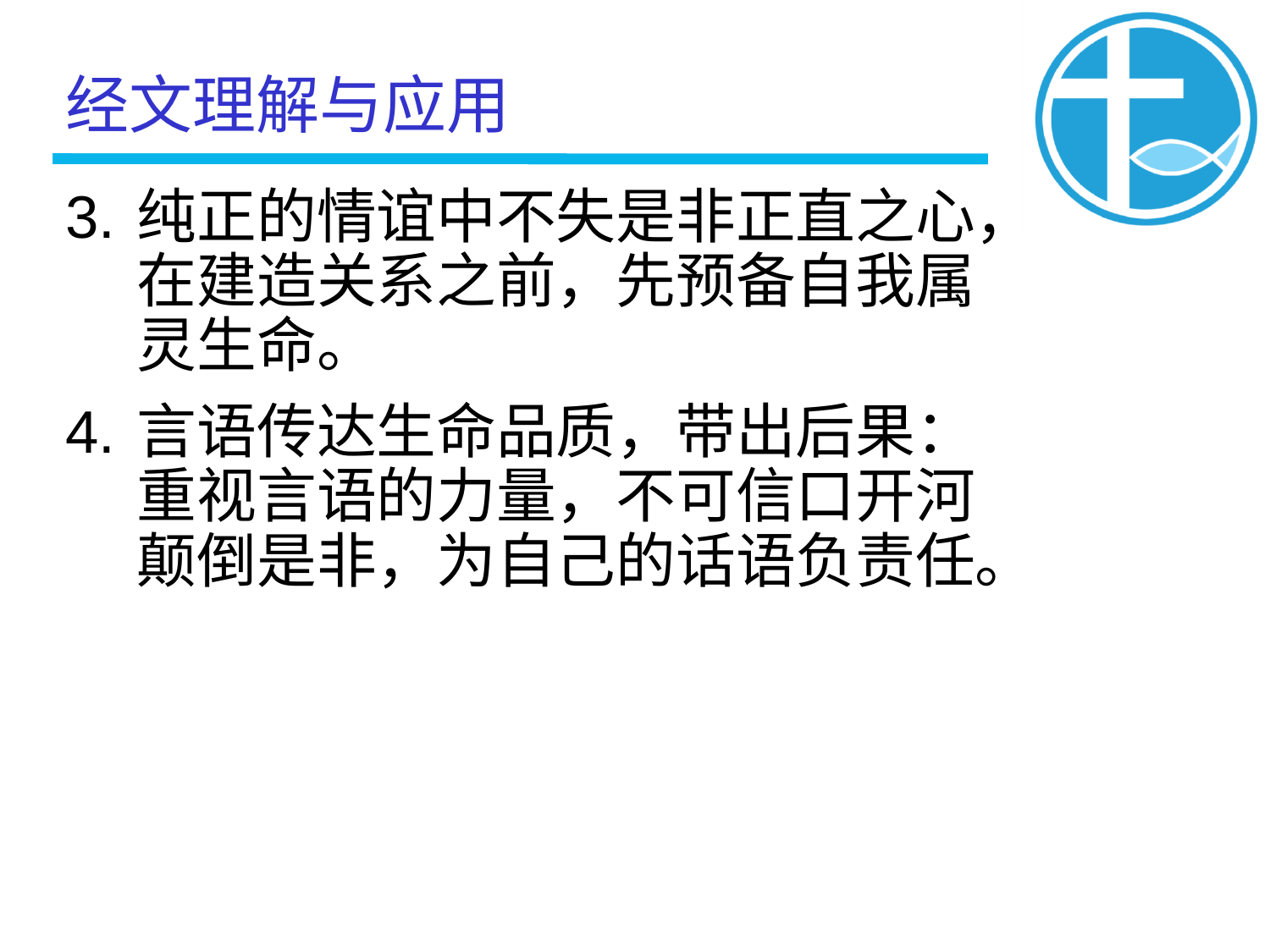

经文理解与应用

纯正的情谊中不失是非正直之心，在建造关系之前，先预备自我属灵生命。
言语传达生命品质，带出后果：重视言语的力量，不可信口开河颠倒是非，为自己的话语负责任。